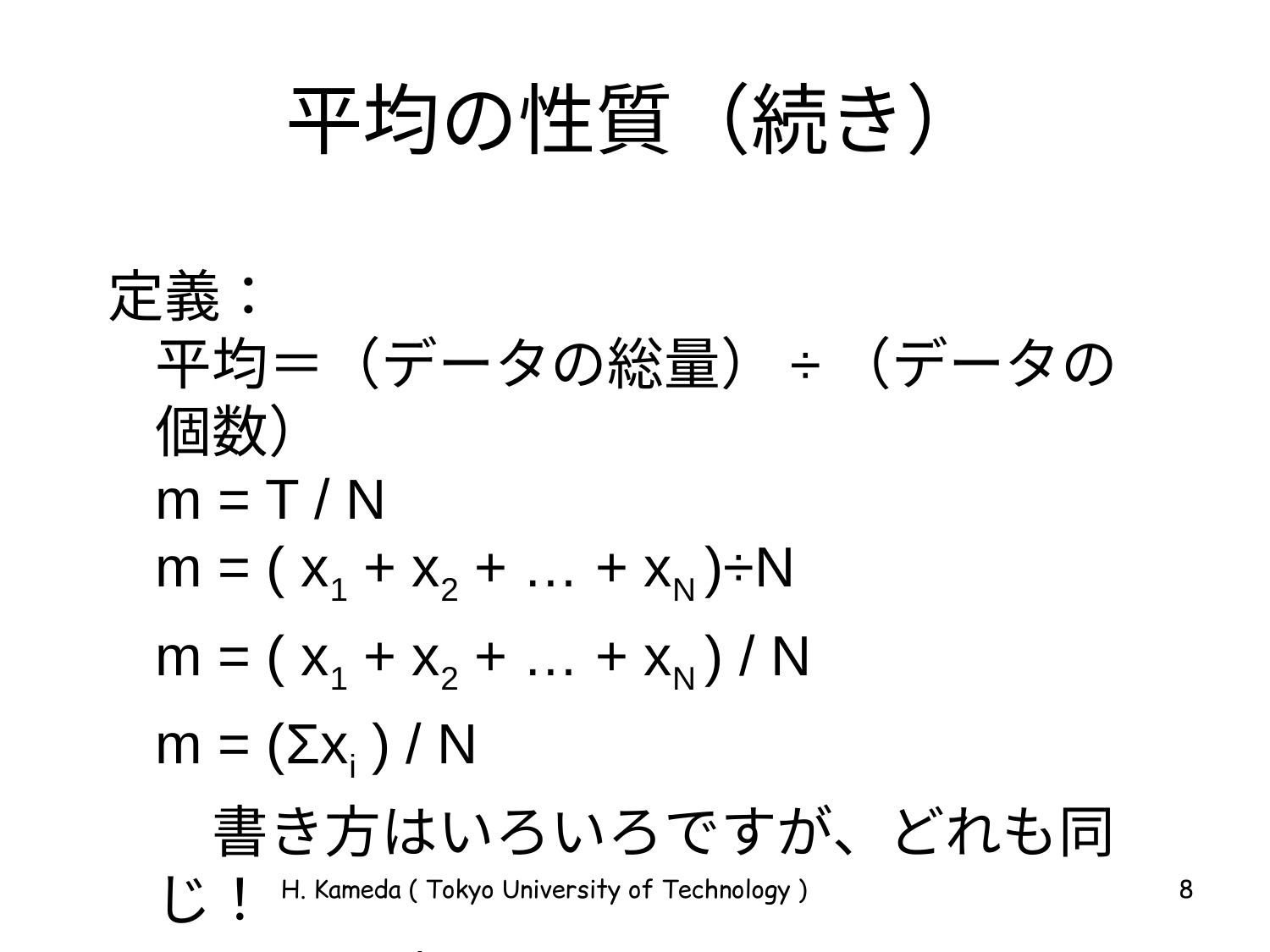

# 平均の性質（続き）
定義：
平均＝（データの総量）÷（データの個数）
m = T / N
m = ( x1 + x2 + … + xN )÷N
	m = ( x1 + x2 + … + xN ) / N
	m = (Σxi ) / N
	　書き方はいろいろですが、どれも同じ！
			慣れてください。
H. Kameda ( Tokyo University of Technology )
8